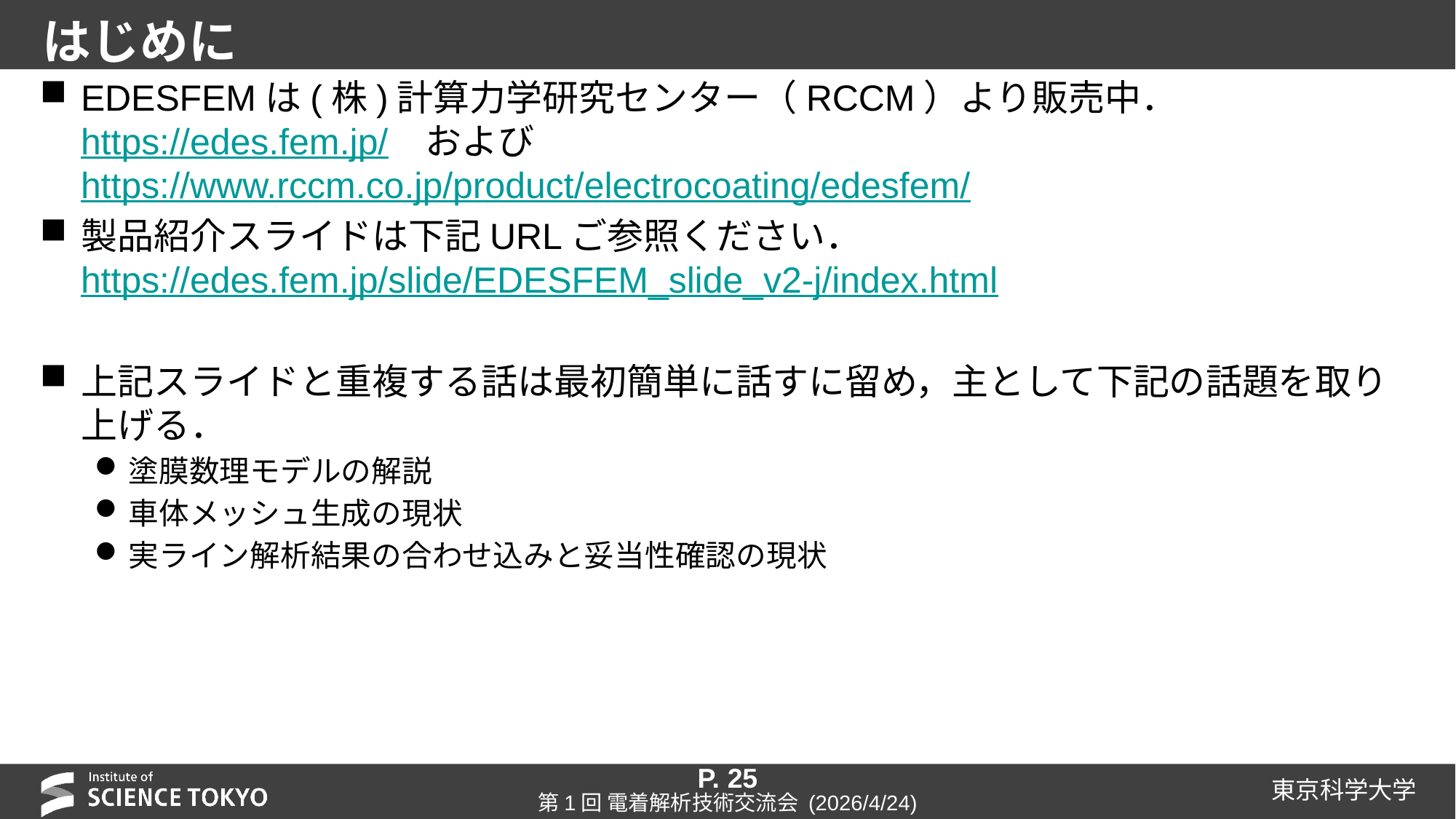

# はじめに
EDESFEMは(株)計算力学研究センター（RCCM）より販売中．
https://edes.fem.jp/　および　https://www.rccm.co.jp/product/electrocoating/edesfem/
製品紹介スライドは下記URLご参照ください．
https://edes.fem.jp/slide/EDESFEM_slide_v2-j/index.html

上記スライドと重複する話は最初簡単に話すに留め，主として下記の話題を取り上げる．
塗膜数理モデルの解説
車体メッシュ生成の現状
実ライン解析結果の合わせ込みと妥当性確認の現状

P. 25